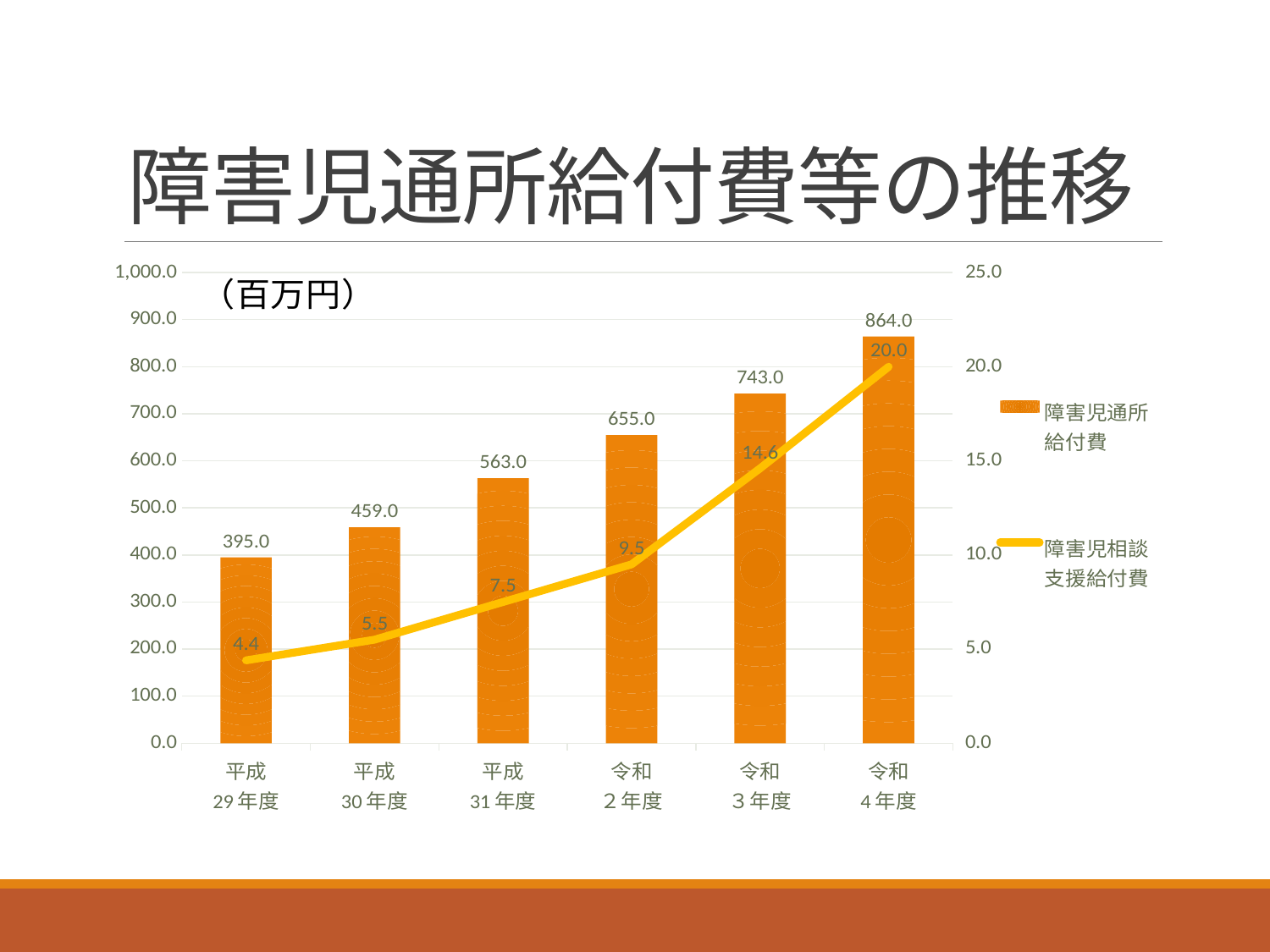

# 障害児通所給付費等の推移

### Chart

| Category | 障害児通所
給付費 | 障害児相談支援給付費 |
|---|---|---|
| 平成
29年度 | 395.0 | 4.4 |
| 平成
30年度 | 459.0 | 5.5 |
| 平成
31年度 | 563.0 | 7.5 |
| 令和
２年度 | 655.0 | 9.5 |
| 令和
３年度 | 743.0 | 14.6 |
| 令和
4年度 | 864.0 | 20.0 |